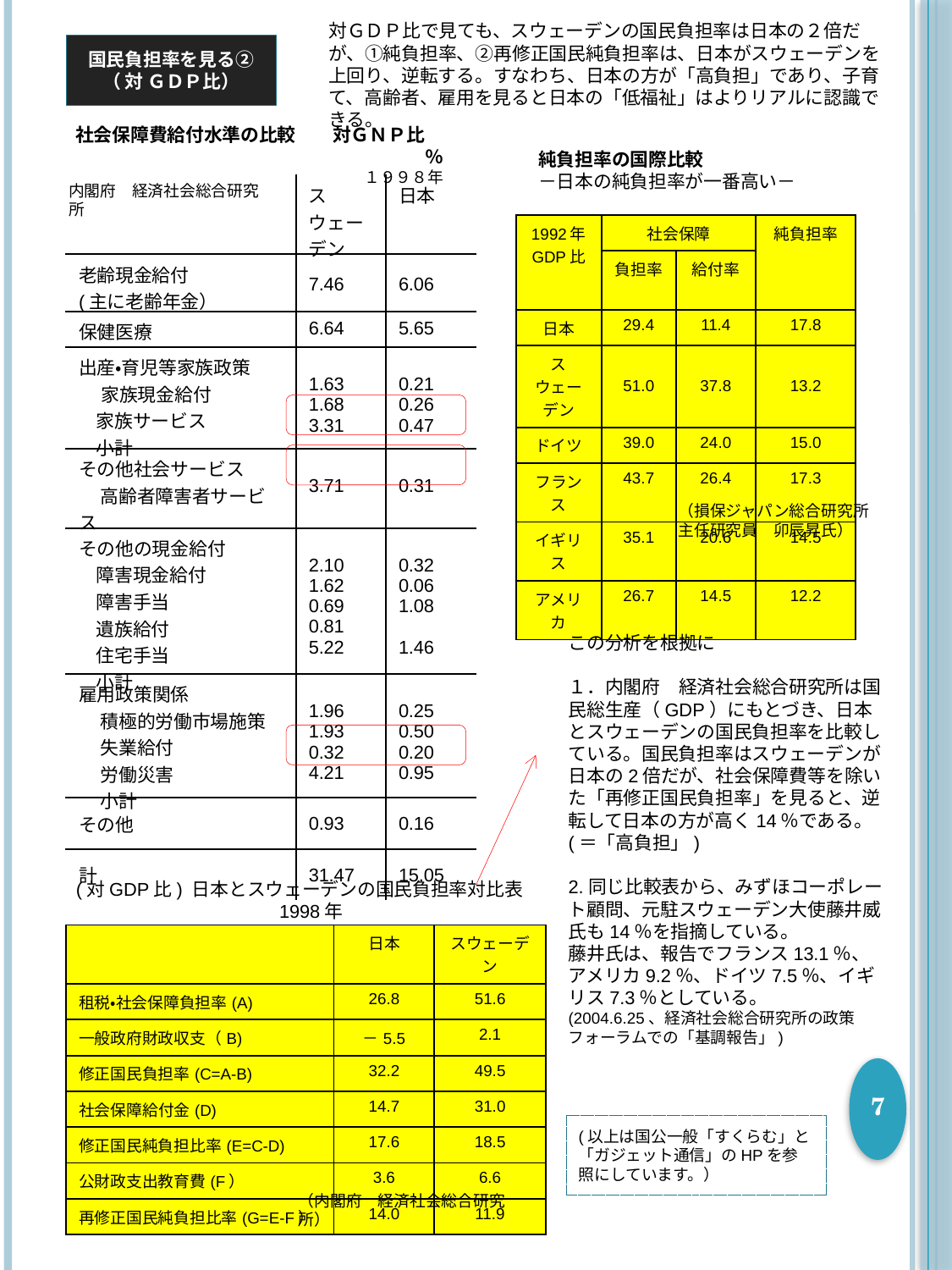

対ＧＤＰ比で見ても、スウェーデンの国民負担率は日本の２倍だが、①純負担率、②再修正国民純負担率は、日本がスウェーデンを上回り、逆転する。すなわち、日本の方が「高負担」であり、子育て、高齢者、雇用を見ると日本の「低福祉」はよりリアルに認識できる。
国民負担率を見る②
（ 対 ＧＤＰ比）
社会保障費給付水準の比較　　対ＧＮＰ比　　％
１９９８年
純負担率の国際比較
－日本の純負担率が一番高い－
|  | スウェーデン | 日本 |
| --- | --- | --- |
| 老齢現金給付 (主に老齢年金） | 7.46 | 6.06 |
| 保健医療 | 6.64 | 5.65 |
| 出産・育児等家族政策 　 家族現金給付 家族サービス 小計 | 1.63 1.68 3.31 | 0.21 0.26 0.47 |
| その他社会サービス 高齢者障害者サービス | 3.71 | 0.31 |
| その他の現金給付 障害現金給付 障害手当 遺族給付 住宅手当 小計 | 2.10 1.62 0.69 0.81 5.22 | 0.32 0.06 1.08 1.46 |
| 雇用政策関係 積極的労働市場施策 失業給付 労働災害 小計 | 1.96 1.93 0.32 4.21 | 0.25 0.50 0.20 0.95 |
| その他 | 0.93 | 0.16 |
| 計 | 31.47 | 15.05 |
内閣府　経済社会総合研究所
| 1992年 GDP比 | 社会保障 |  | 純負担率 |
| --- | --- | --- | --- |
|  | 負担率 | 給付率 |  |
| 日本 | 29.4 | 11.4 | 17.8 |
| スウェーデン | 51.0 | 37.8 | 13.2 |
| ドイツ | 39.0 | 24.0 | 15.0 |
| フランス | 43.7 | 26.4 | 17.3 |
| イギリス | 35.1 | 20.6 | 14.5 |
| アメリカ | 26.7 | 14.5 | 12.2 |

（損保ジャパン総合研究所
主任研究員　卯辰昇氏）
この分析を根拠に

１．内閣府　経済社会総合研究所は国民総生産（GDP）にもとづき、日本とスウェーデンの国民負担率を比較している。国民負担率はスウェーデンが日本の2倍だが、社会保障費等を除いた「再修正国民負担率」を見ると、逆転して日本の方が高く14％である。 (＝「高負担」)

2.同じ比較表から、みずほコーポレート顧問、元駐スウェーデン大使藤井威氏も14％を指摘している。
藤井氏は、報告でフランス13.1％、アメリカ9.2％、ドイツ7.5％、イギリス7.3％としている。
(2004.6.25、経済社会総合研究所の政策フォーラムでの「基調報告」)

(対GDP比) 日本とスウェーデンの国民負担率対比表　1998年
|  | 日本 | スウェーデン |
| --- | --- | --- |
| 租税・社会保障負担率(A) | 26.8 | 51.6 |
| 一般政府財政収支（B) | －5.5 | 2.1 |
| 修正国民負担率(C=A-B) | 32.2 | 49.5 |
| 社会保障給付金(D) | 14.7 | 31.0 |
| 修正国民純負担比率(E=C-D) | 17.6 | 18.5 |
| 公財政支出教育費(F） | 3.6 | 6.6 |
| 再修正国民純負担比率(G=E-F） | 14.0 | 11.9 |
7
(以上は国公一般「すくらむ」と「ガジェット通信」のHPを参照にしています。）
（内閣府　経済社会総合研究所）